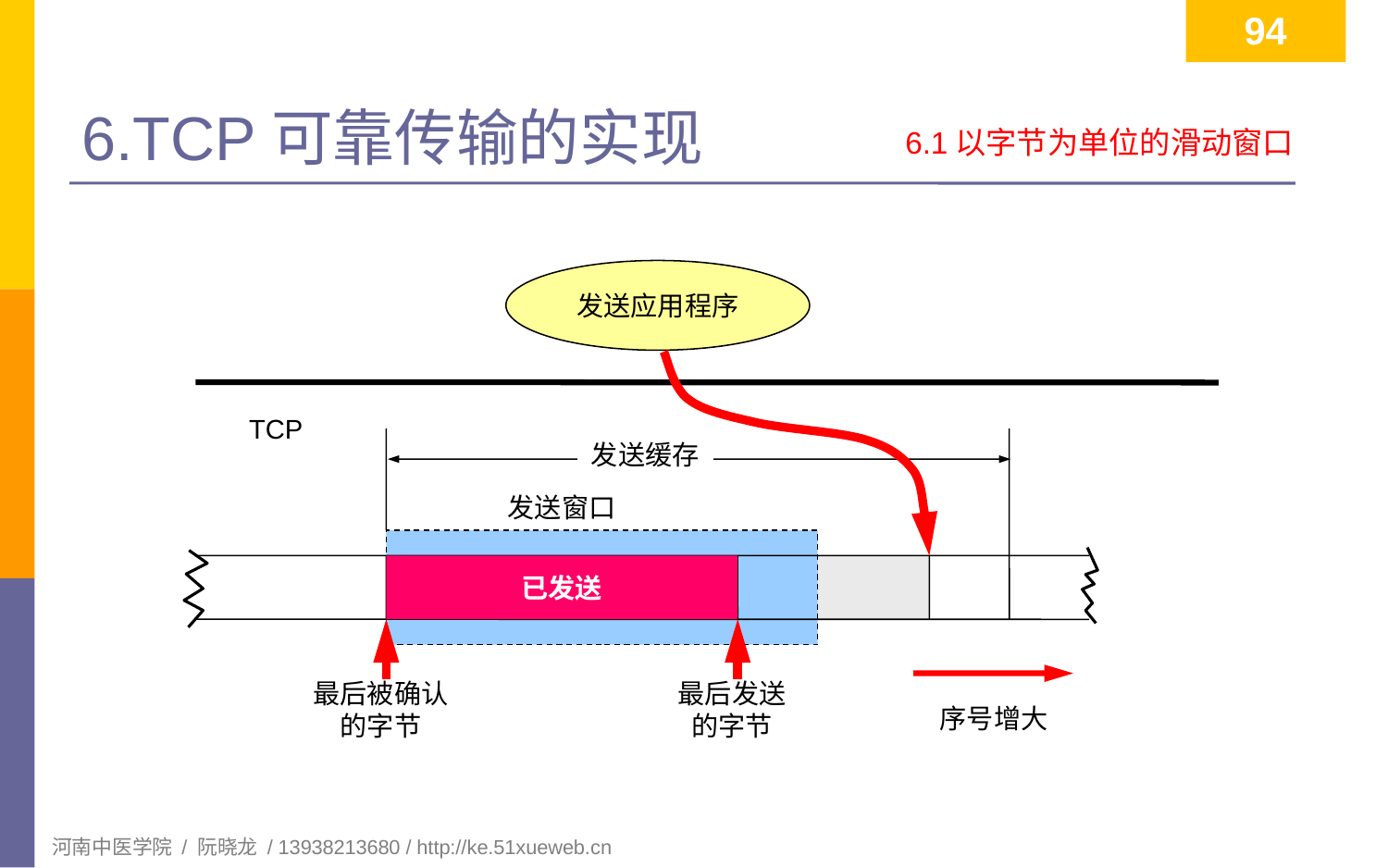

94
# 6.TCP可靠传输的实现
6.1以字节为单位的滑动窗口
发送应用程序

TCP

发送缓存

发送窗口

已发送

最后被确认
的字节
最后发送
的字节

序号增大